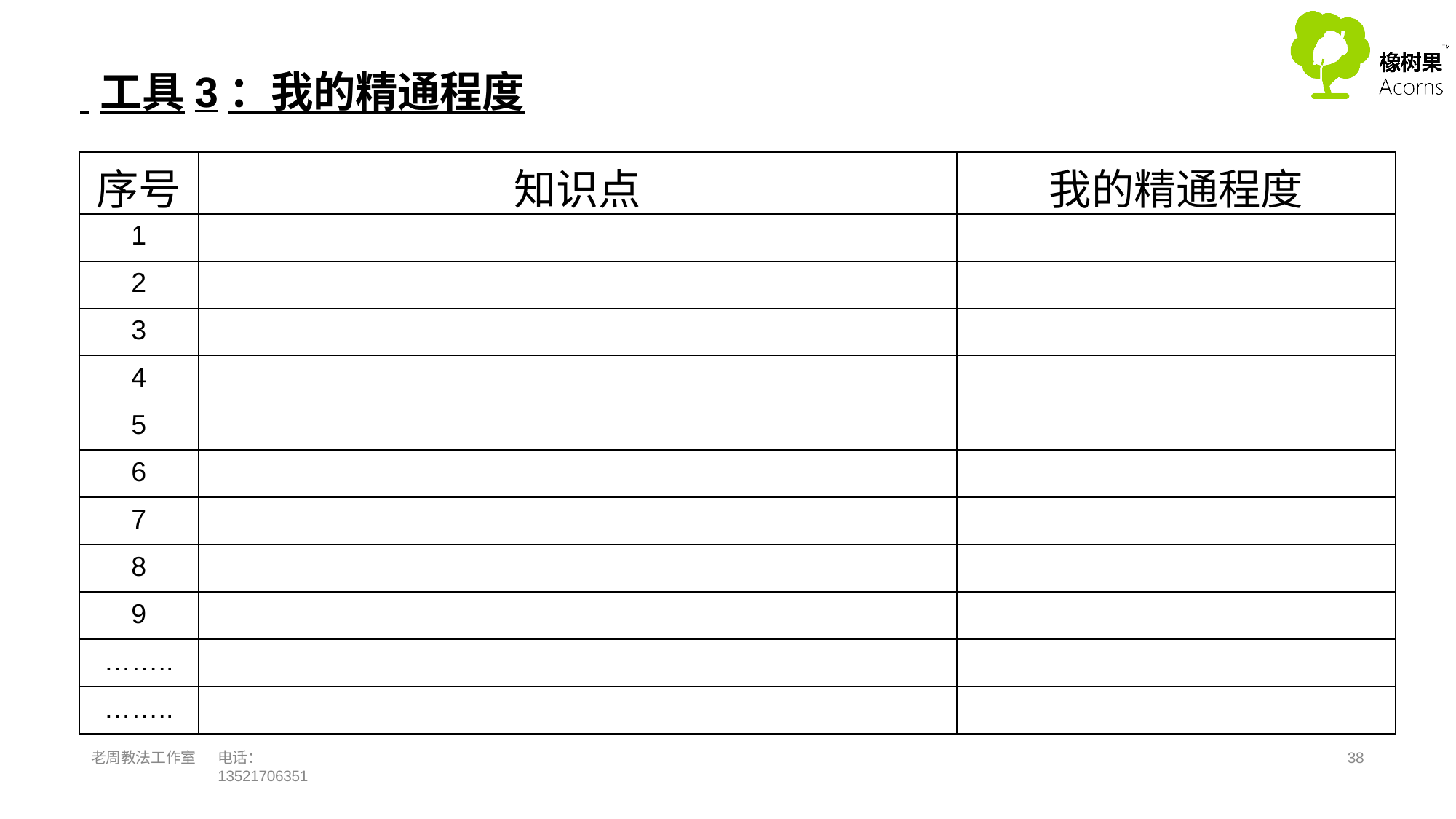

# 工具3：我的精通程度
| 序号 | 知识点 | 我的精通程度 |
| --- | --- | --- |
| 1 |  |  |
| 2 |  |  |
| 3 |  |  |
| 4 |  |  |
| 5 |  |  |
| 6 |  |  |
| 7 |  |  |
| 8 |  |  |
| 9 |  |  |
| …….. |  |  |
| …….. |  |  |
老周教法工作室
电话：13521706351
38